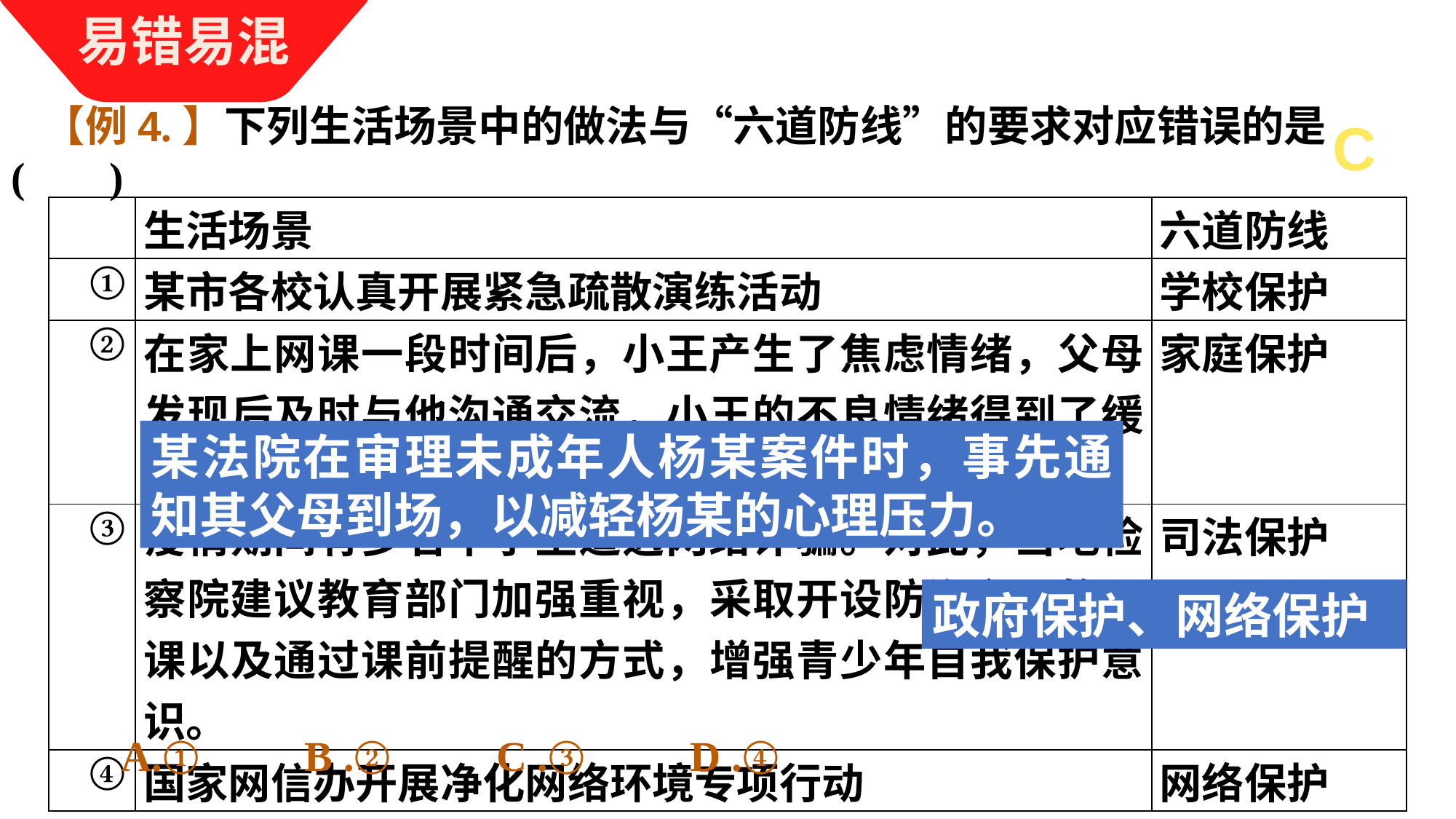

易错易混
C
【例4.】下列生活场景中的做法与“六道防线”的要求对应错误的是(        )
|  | 生活场景 | 六道防线 |
| --- | --- | --- |
| ① | 某市各校认真开展紧急疏散演练活动 | 学校保护 |
| ② | 在家上网课一段时间后，小王产生了焦虑情绪，父母发现后及时与他沟通交流，小王的不良情绪得到了缓解。 | 家庭保护 |
| ③ | 疫情期间有多名中学生遭遇网络诈骗。对此，当地检察院建议教育部门加强重视，采取开设防诈主题的网课以及通过课前提醒的方式，增强青少年自我保护意识。 | 司法保护 |
| ④ | 国家网信办开展净化网络环境专项行动 | 网络保护 |
某法院在审理未成年人杨某案件时，事先通知其父母到场，以减轻杨某的心理压力。
政府保护、网络保护
 A.①          B .②          C .③          D .④